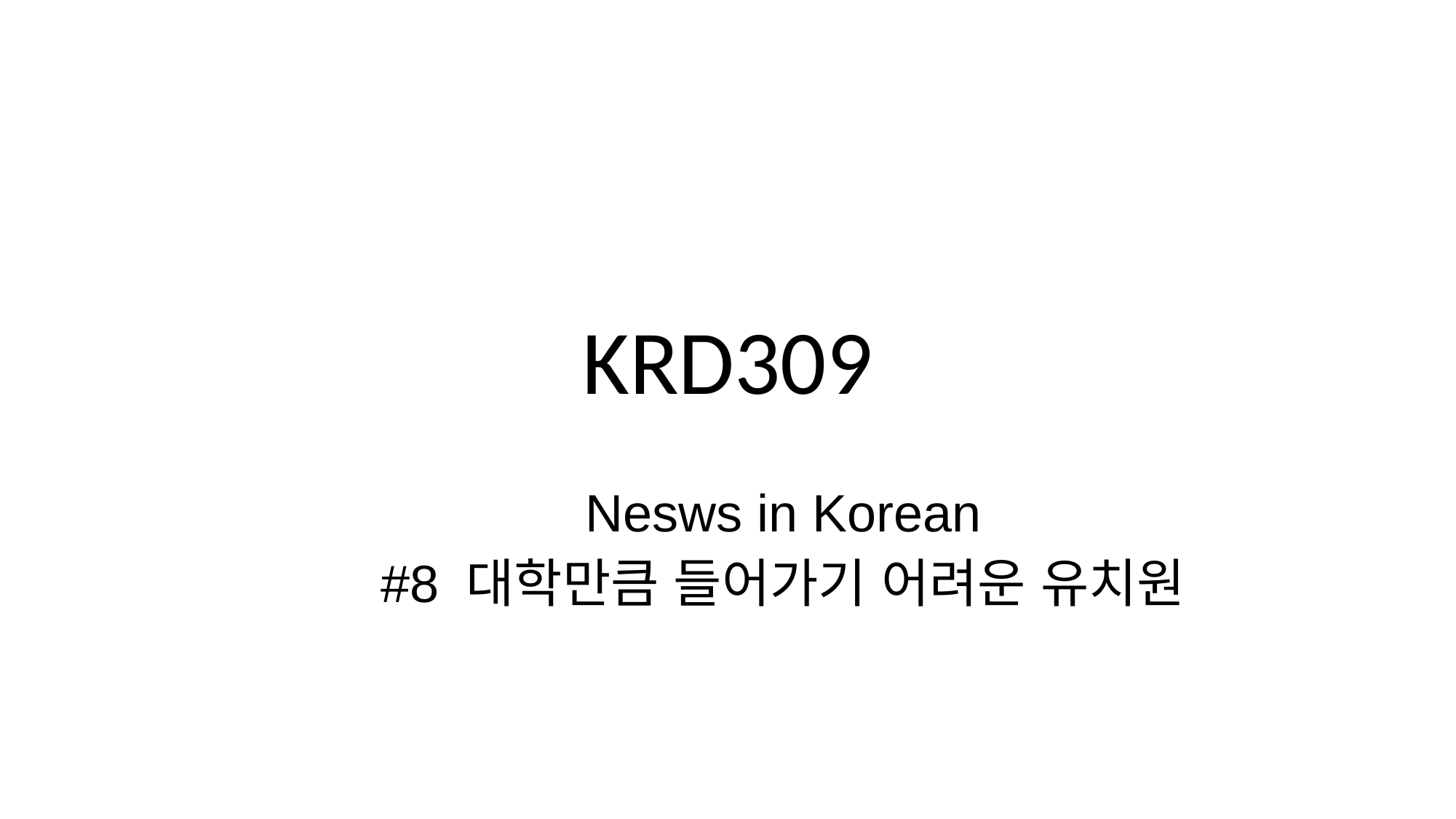

# KRD309
Nesws in Korean
#8 대학만큼 들어가기 어려운 유치원